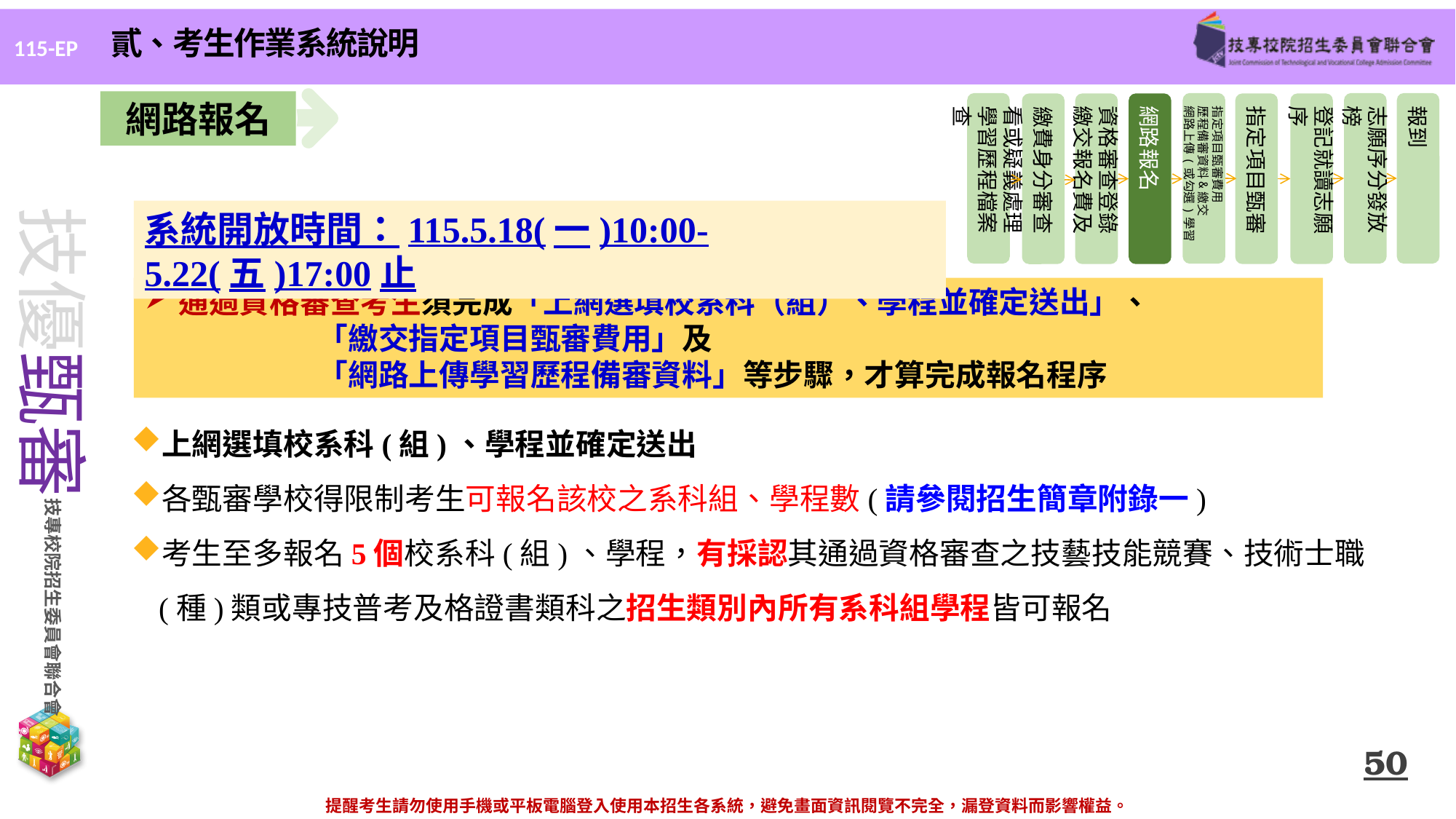

貳、考生作業系統說明

網路報名
看或疑義處理
學習歷程檔案查
指定項目甄審費用
歷程備審資料&繳交
網路上傳(或勾選)學習
志願序分發放榜
報到
資格審查登錄
繳交報名費及
網路報名
指定項目甄審
登記就讀志願序
繳費身分審查
系統開放時間：115.5.18(一)10:00-5.22(五)17:00止
通過資格審查考生須完成「上網選填校系科（組）、學程並確定送出」、
                        「繳交指定項目甄審費用」及
                        「網路上傳學習歷程備審資料」等步驟，才算完成報名程序
上網選填校系科(組)、學程並確定送出
各甄審學校得限制考生可報名該校之系科組、學程數(請參閱招生簡章附錄一)
考生至多報名5個校系科(組)、學程，有採認其通過資格審查之技藝技能競賽、技術士職(種)類或專技普考及格證書類科之招生類別內所有系科組學程皆可報名